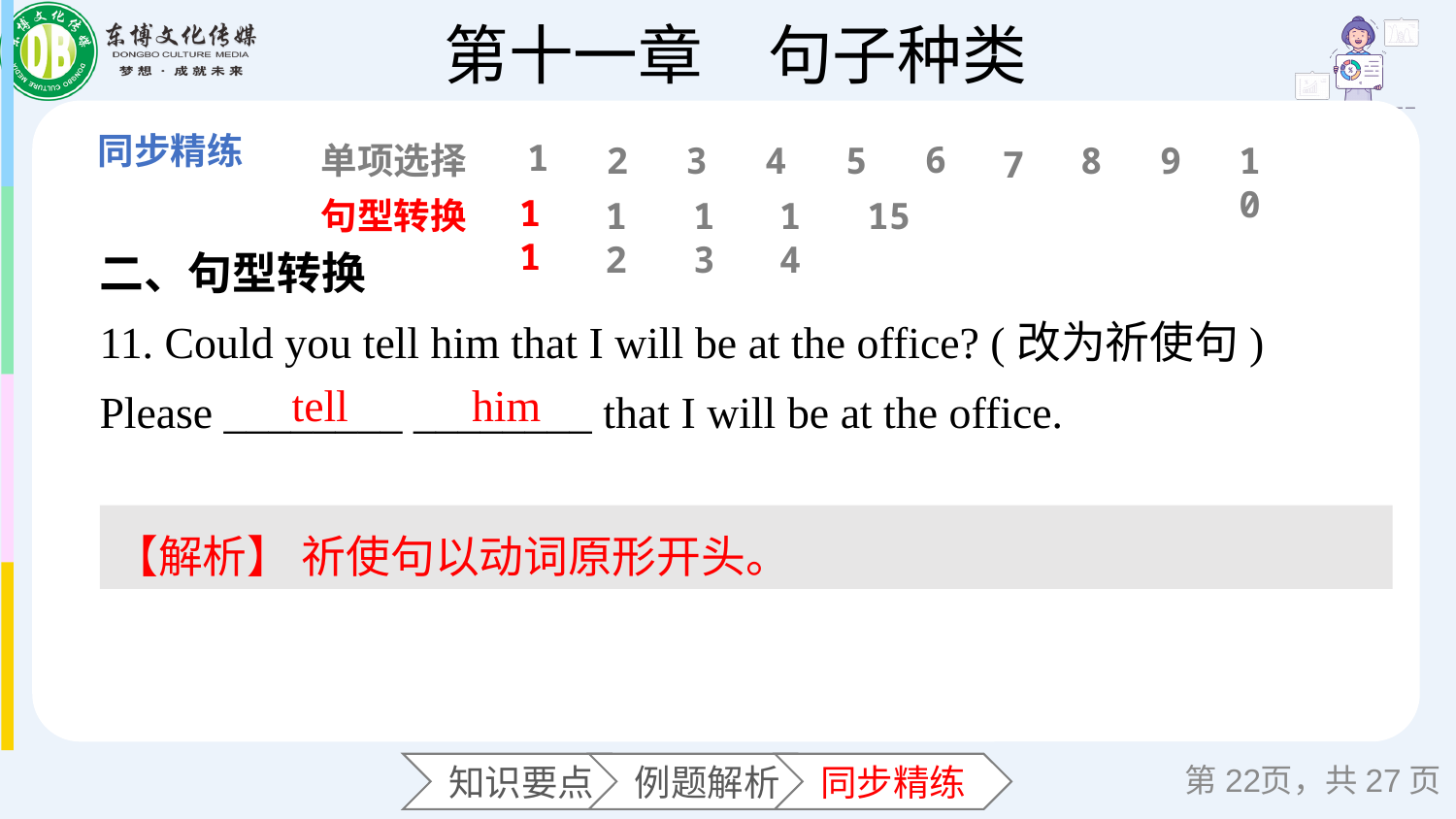

1
6
单项选择
2
3
4
5
8
9
10
7
11
句型转换
12
13
14
15
二、句型转换
11. Could you tell him that I will be at the office? (改为祈使句)
Please ________ ________ that I will be at the office.
tell
him
【解析】 祈使句以动词原形开头。
第22页，共27页